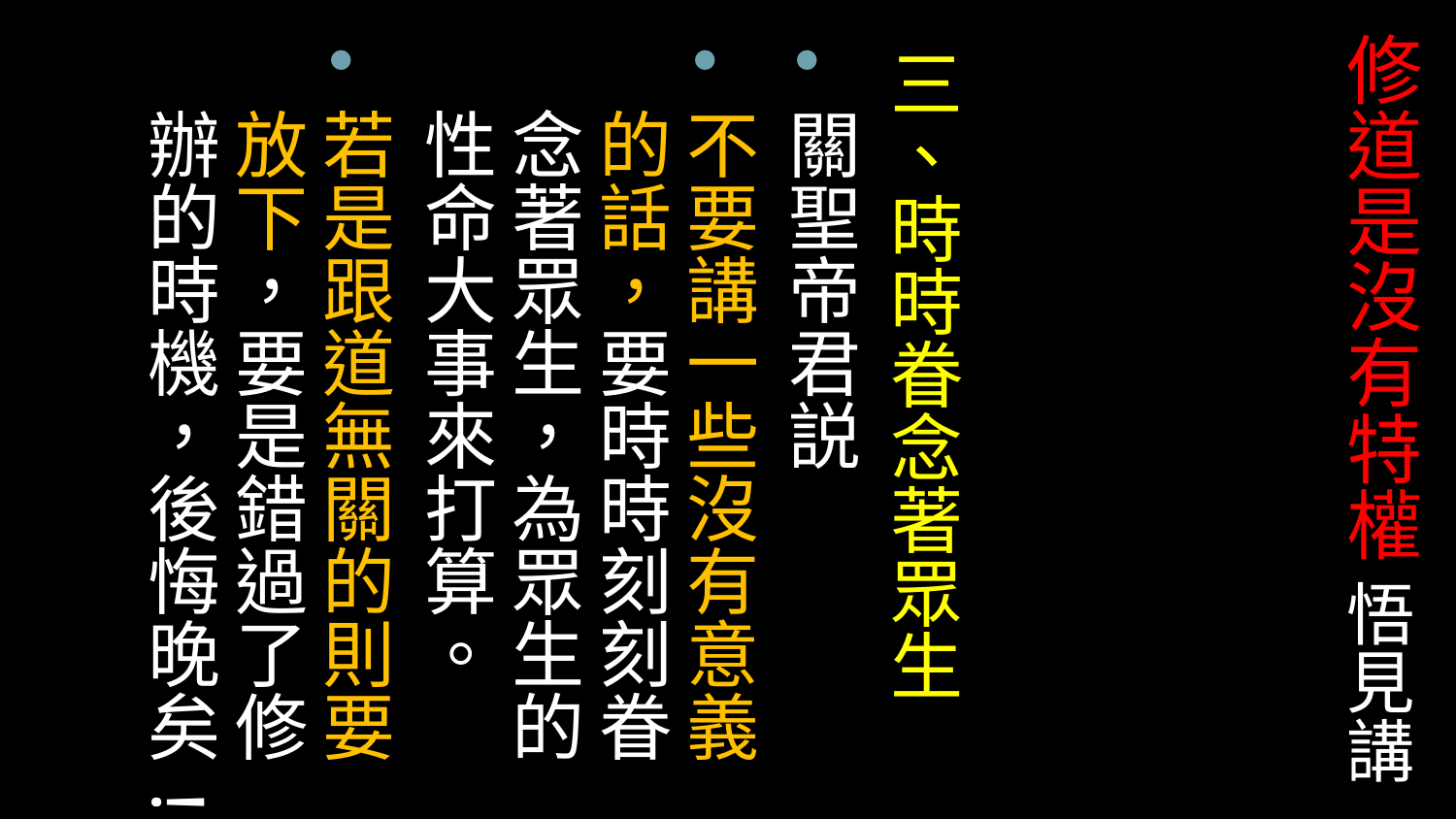

# 修道是沒有特權 悟見講
三、時時眷念著眾生
關聖帝君説
不要講一些沒有意義的話，要時時刻刻眷念著眾生，為眾生的性命大事來打算。
若是跟道無關的則要放下，要是錯過了修辦的時機，後悔晚矣!